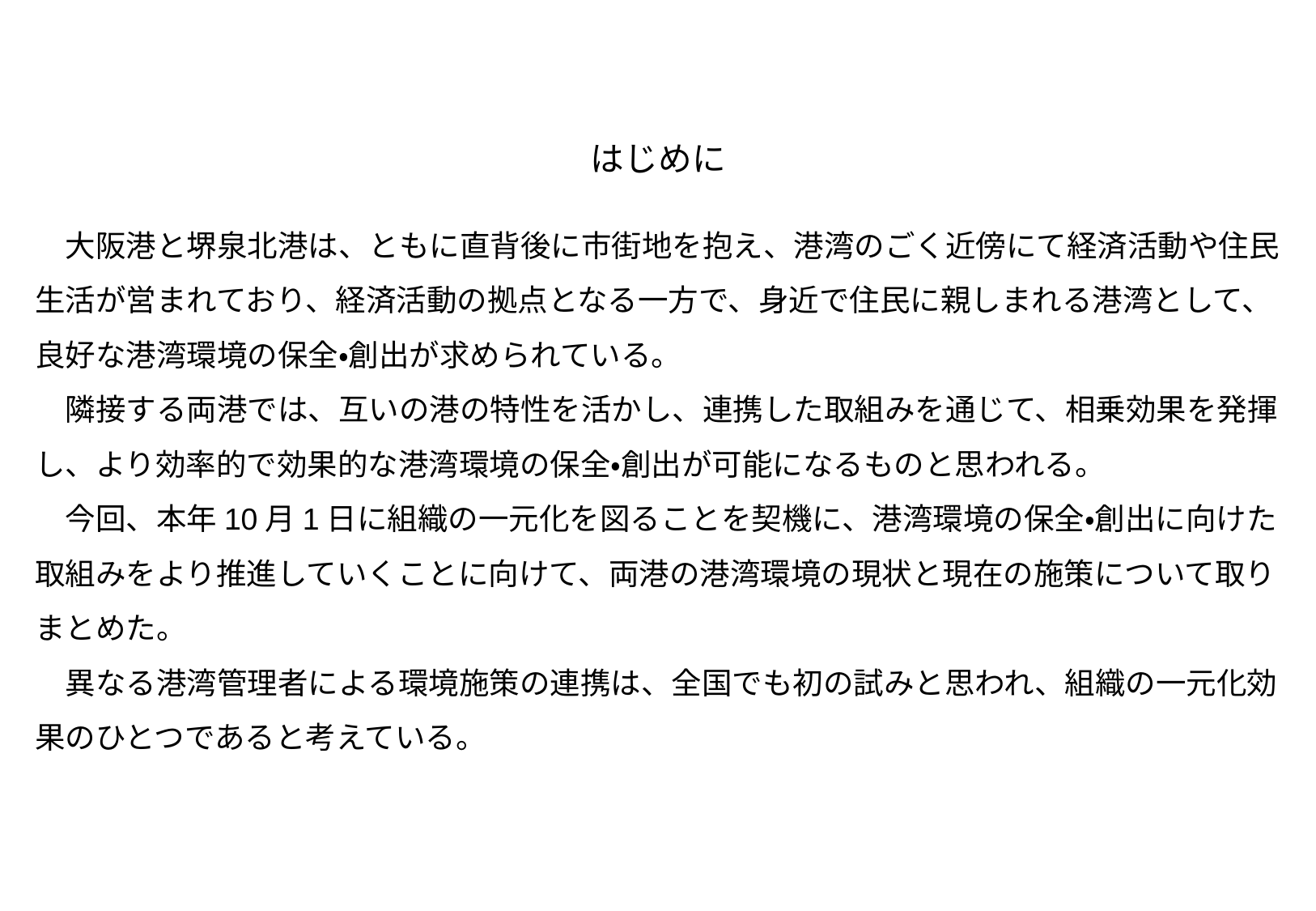

はじめに

　大阪港と堺泉北港は、ともに直背後に市街地を抱え、港湾のごく近傍にて経済活動や住民生活が営まれており、経済活動の拠点となる一方で、身近で住民に親しまれる港湾として、良好な港湾環境の保全・創出が求められている。
　隣接する両港では、互いの港の特性を活かし、連携した取組みを通じて、相乗効果を発揮し、より効率的で効果的な港湾環境の保全・創出が可能になるものと思われる。
　今回、本年10月1日に組織の一元化を図ることを契機に、港湾環境の保全・創出に向けた取組みをより推進していくことに向けて、両港の港湾環境の現状と現在の施策について取りまとめた。
　異なる港湾管理者による環境施策の連携は、全国でも初の試みと思われ、組織の一元化効果のひとつであると考えている。